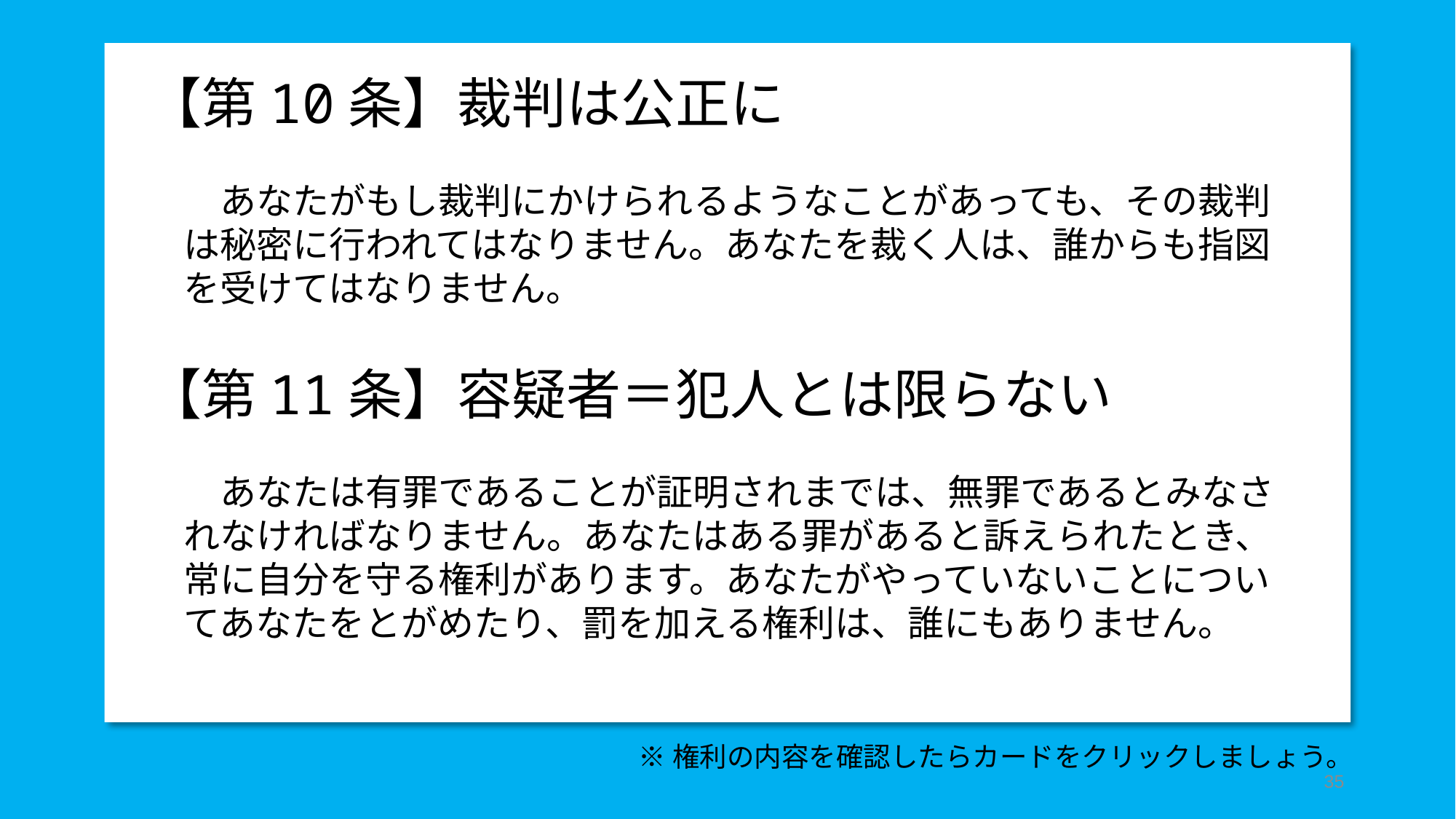

【第10条】裁判は公正に

　　あなたがもし裁判にかけられるようなことがあっても、その裁判
　は秘密に行われてはなりません。あなたを裁く人は、誰からも指図
　を受けてはなりません。

【第11条】容疑者＝犯人とは限らない

　　あなたは有罪であることが証明されまでは、無罪であるとみなさ
　れなければなりません。あなたはある罪があると訴えられたとき、
　常に自分を守る権利があります。あなたがやっていないことについ
　てあなたをとがめたり、罰を加える権利は、誰にもありません。

※権利の内容を確認したらカードをクリックしましょう。
35